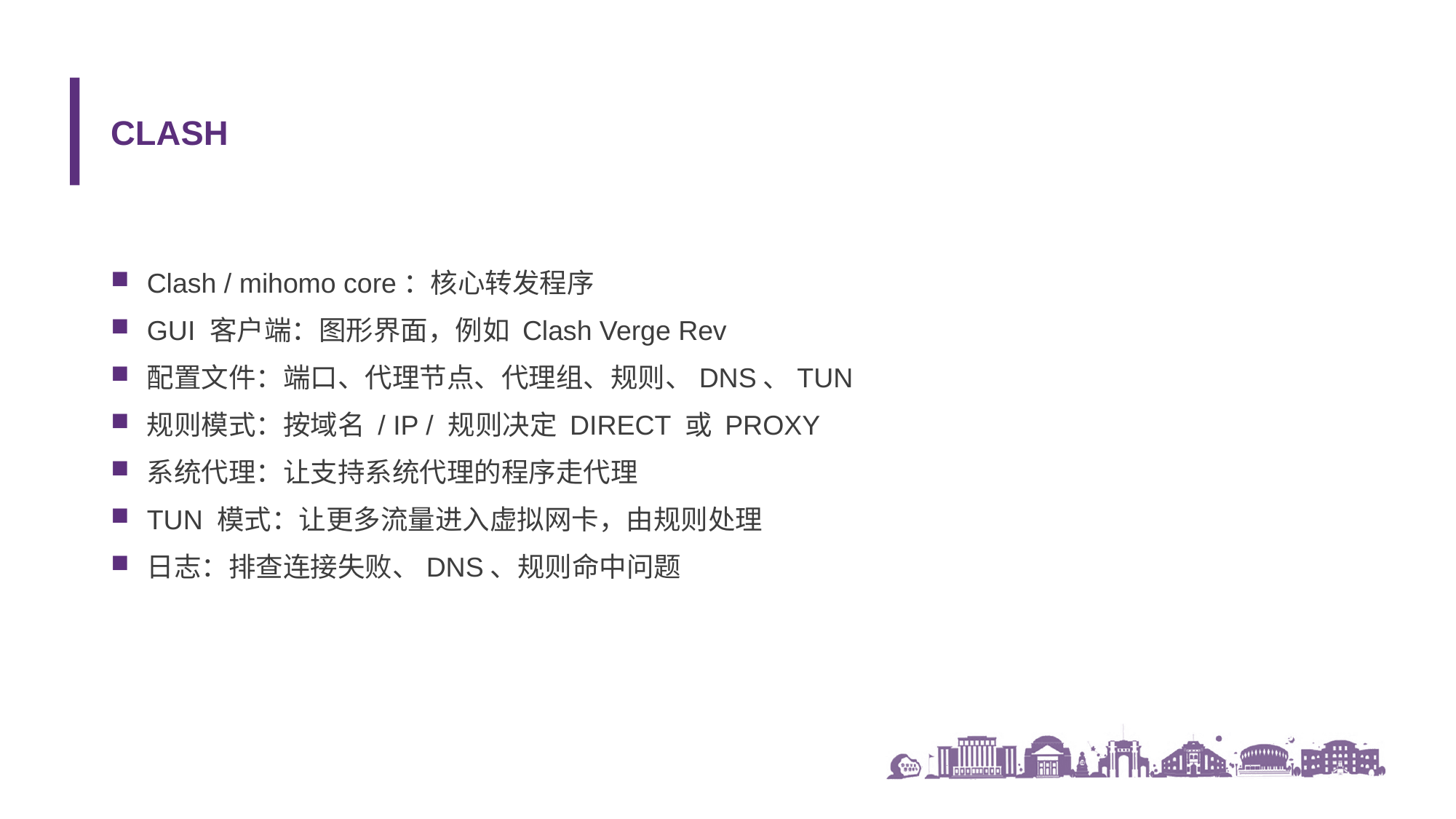

# Clash
Clash / mihomo core：核心转发程序
GUI 客户端：图形界面，例如 Clash Verge Rev
配置文件：端口、代理节点、代理组、规则、DNS、TUN
规则模式：按域名 / IP / 规则决定 DIRECT 或 PROXY
系统代理：让支持系统代理的程序走代理
TUN 模式：让更多流量进入虚拟网卡，由规则处理
日志：排查连接失败、DNS、规则命中问题